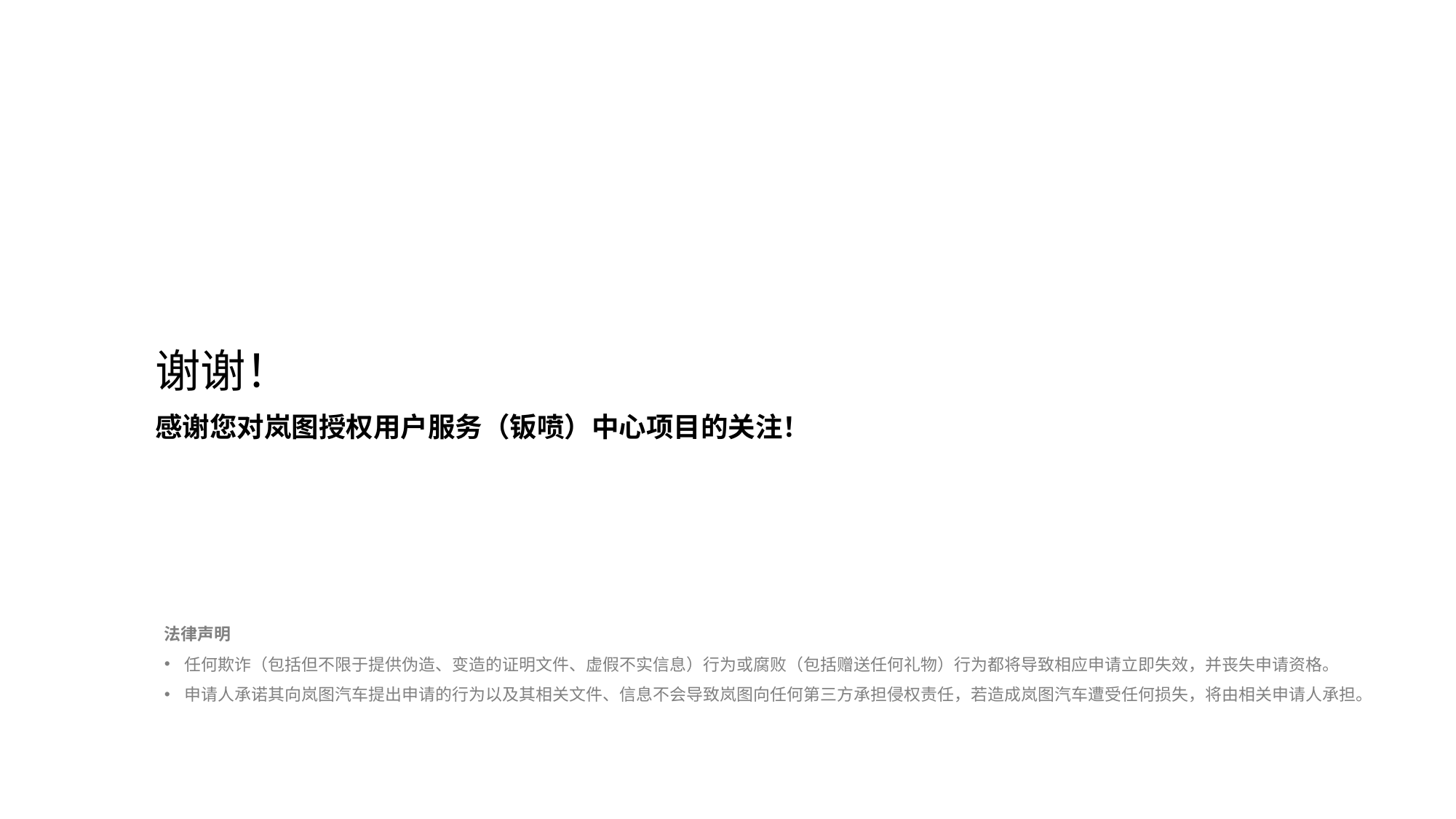

谢谢！
感谢您对岚图授权用户服务（钣喷）中心项目的关注！
法律声明
任何欺诈（包括但不限于提供伪造、变造的证明文件、虚假不实信息）行为或腐败（包括赠送任何礼物）行为都将导致相应申请立即失效，并丧失申请资格。
申请人承诺其向岚图汽车提出申请的行为以及其相关文件、信息不会导致岚图向任何第三方承担侵权责任，若造成岚图汽车遭受任何损失，将由相关申请人承担。